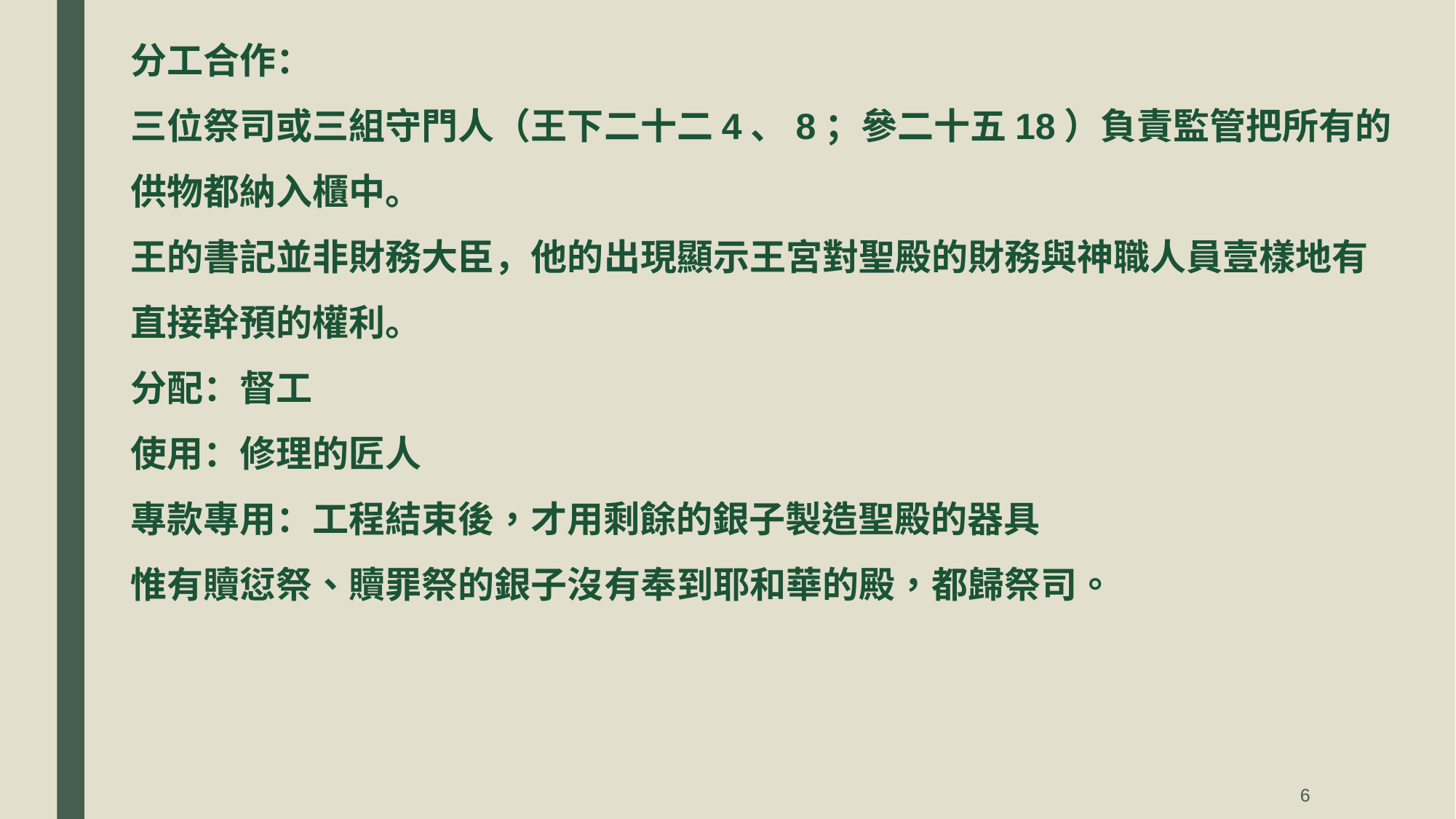

分工合作：
三位祭司或三組守門人（王下二十二4、8；參二十五18）負責監管把所有的供物都納入櫃中。
王的書記並非財務大臣，他的出現顯示王宮對聖殿的財務與神職人員壹樣地有直接幹預的權利。
分配：督工
使用：修理的匠人
專款專用：工程結束後，才用剩餘的銀子製造聖殿的器具
惟有贖愆祭、贖罪祭的銀子沒有奉到耶和華的殿，都歸祭司。

6